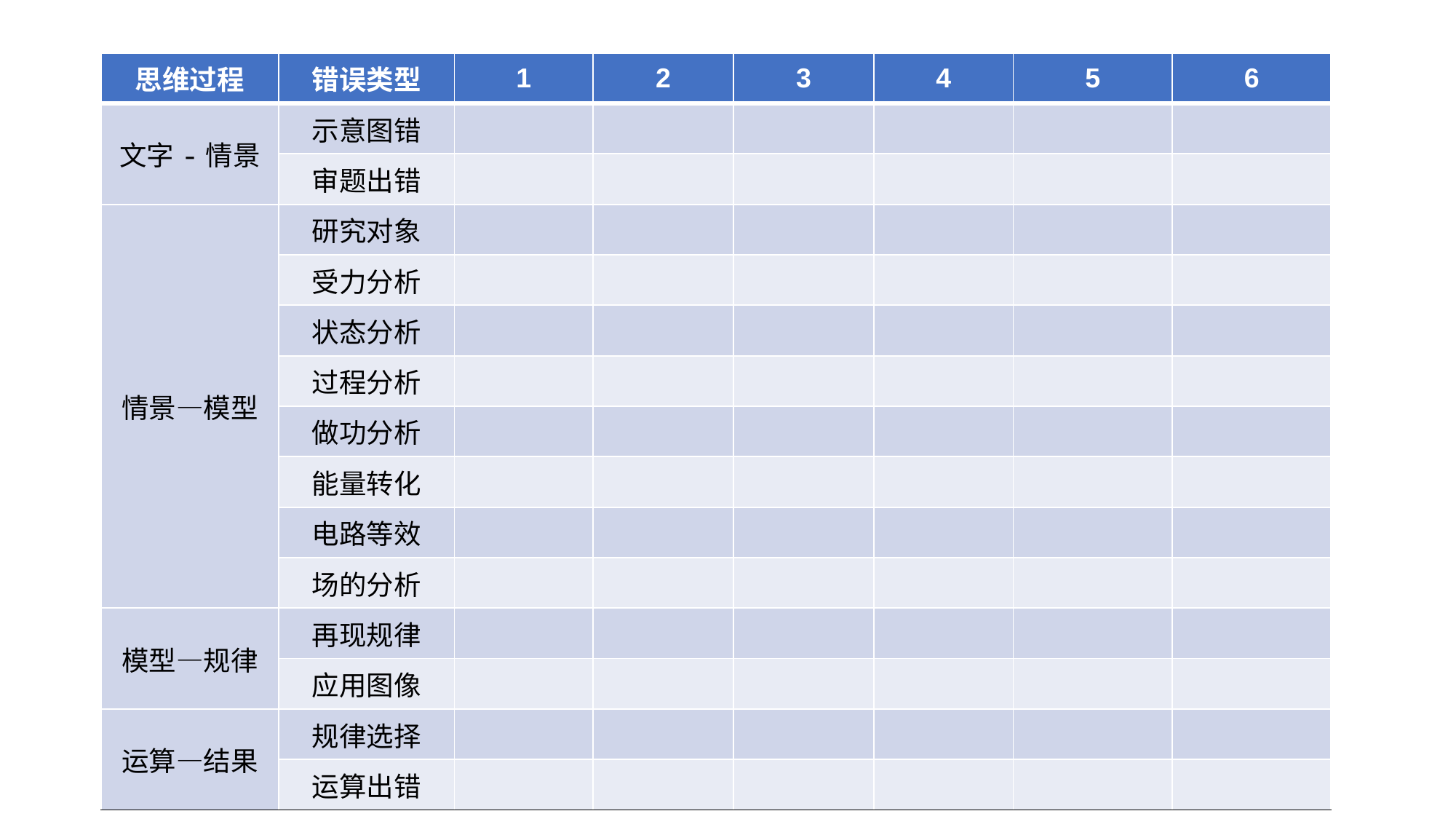

| 思维过程 | 错误类型 | 1 | 2 | 3 | 4 | 5 | 6 |
| --- | --- | --- | --- | --- | --- | --- | --- |
| 文字-情景 | 示意图错 |  |  |  |  |  |  |
|  | 审题出错 |  |  |  |  |  |  |
| 情景—模型 | 研究对象 |  |  |  |  |  |  |
|  | 受力分析 |  |  |  |  |  |  |
|  | 状态分析 |  |  |  |  |  |  |
|  | 过程分析 |  |  |  |  |  |  |
|  | 做功分析 |  |  |  |  |  |  |
|  | 能量转化 |  |  |  |  |  |  |
|  | 电路等效 |  |  |  |  |  |  |
|  | 场的分析 |  |  |  |  |  |  |
| 模型—规律 | 再现规律 |  |  |  |  |  |  |
|  | 应用图像 |  |  |  |  |  |  |
| 运算—结果 | 规律选择 |  |  |  |  |  |  |
|  | 运算出错 |  |  |  |  |  |  |